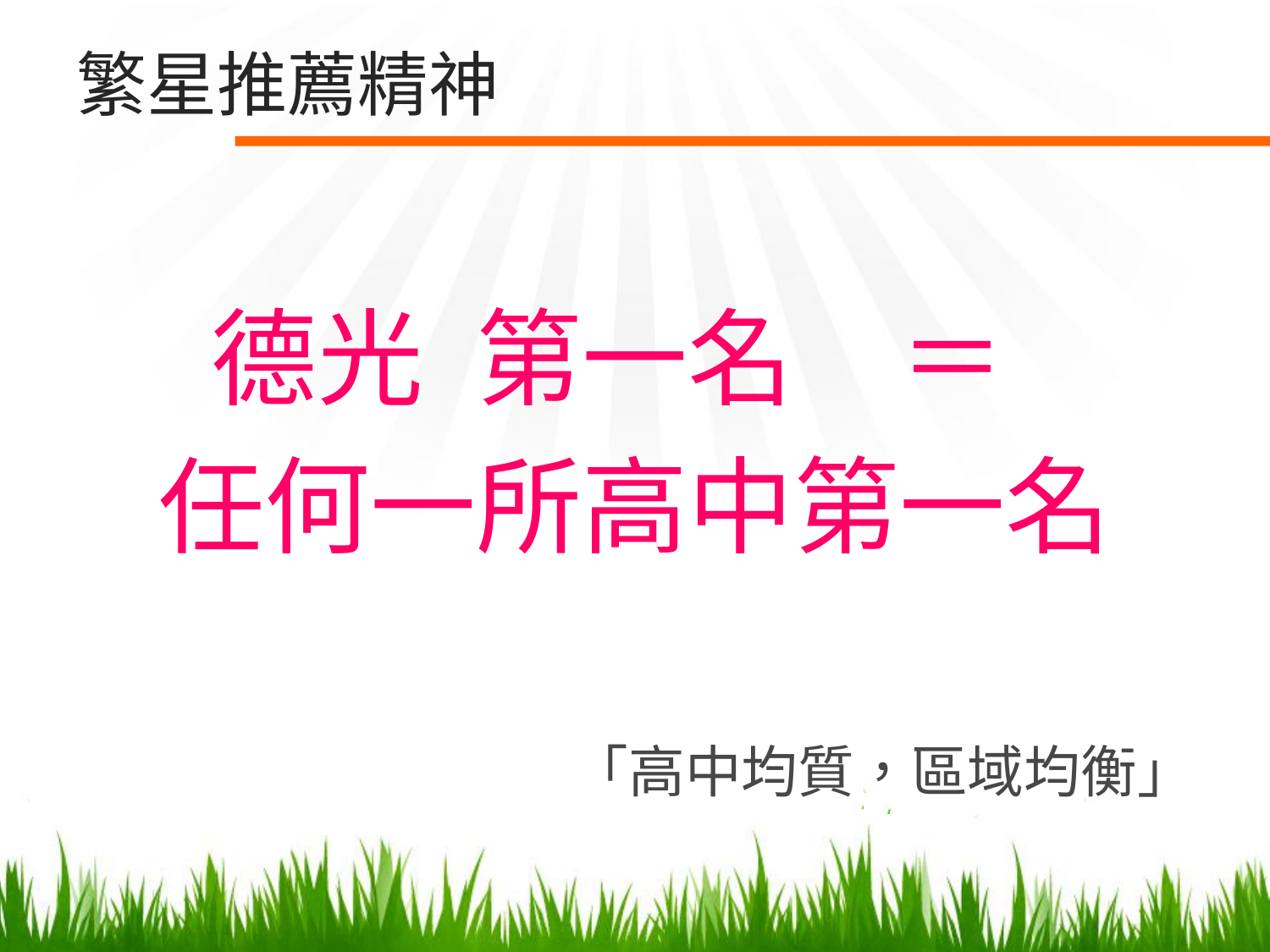

# 繁星推薦精神

德光 第一名  ＝
任何一所高中第一名

「高中均質，區域均衡」